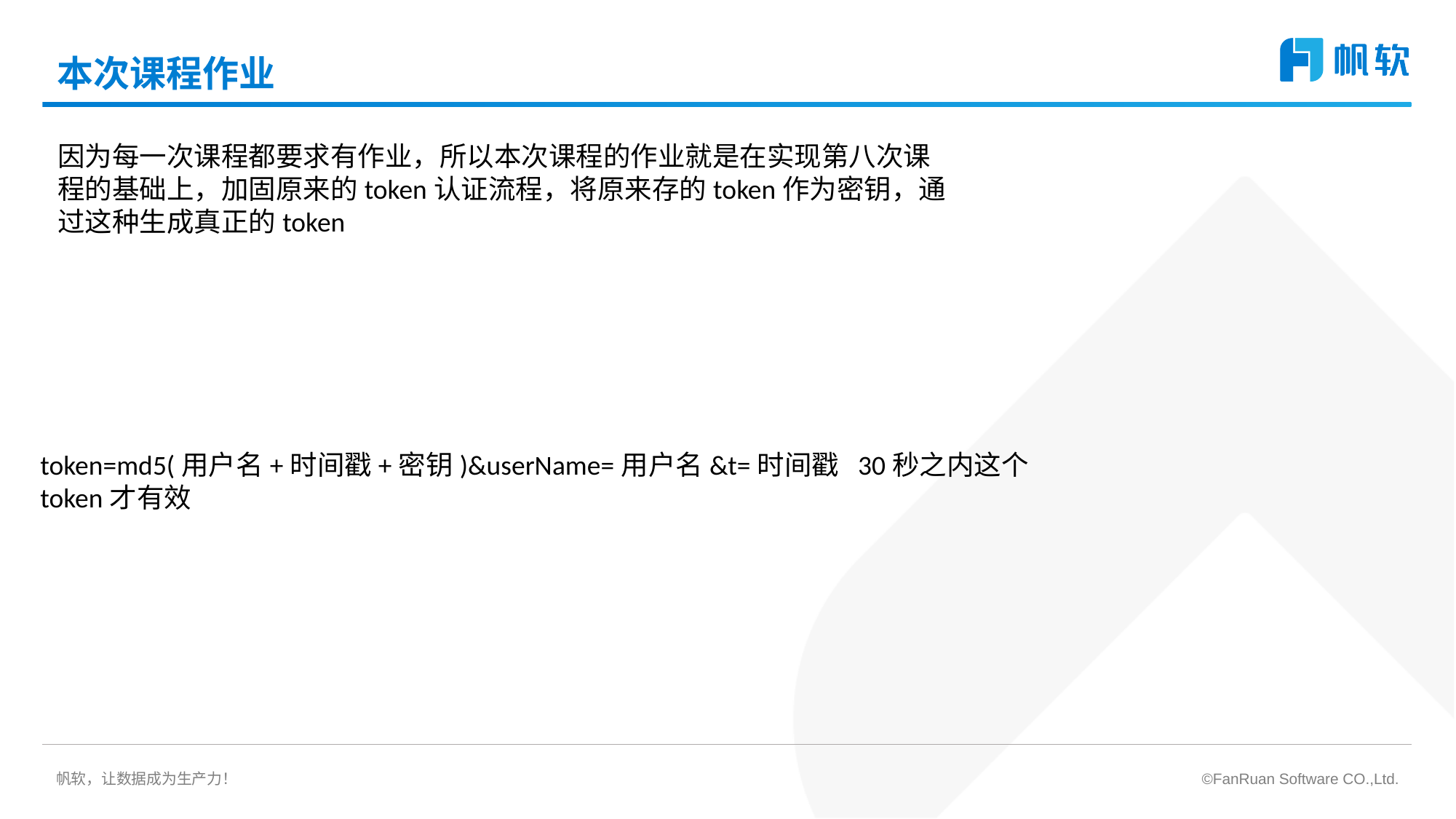

# 本次课程作业
因为每一次课程都要求有作业，所以本次课程的作业就是在实现第八次课程的基础上，加固原来的token认证流程，将原来存的token作为密钥，通过这种生成真正的token
token=md5(用户名+时间戳+密钥)&userName=用户名&t=时间戳  30秒之内这个token才有效